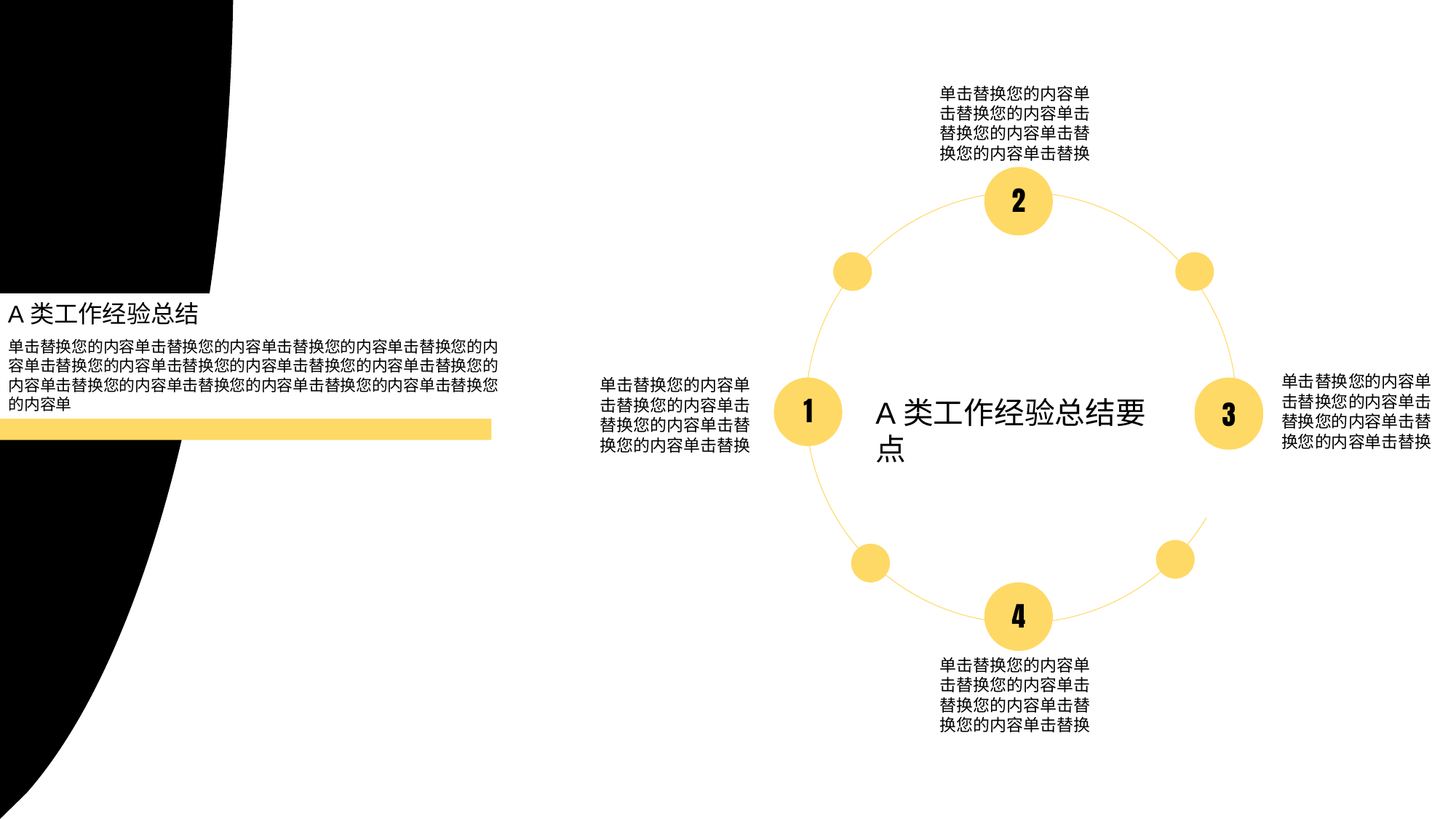

单击替换您的内容单击替换您的内容单击替换您的内容单击替换您的内容单击替换
2

1

3

4
单击替换您的内容单击替换您的内容单击替换您的内容单击替换您的内容单击替换
单击替换您的内容单击替换您的内容单击替换您的内容单击替换您的内容单击替换
单击替换您的内容单击替换您的内容单击替换您的内容单击替换您的内容单击替换

A类工作经验总结
单击替换您的内容单击替换您的内容单击替换您的内容单击替换您的内容单击替换您的内容单击替换您的内容单击替换您的内容单击替换您的内容单击替换您的内容单击替换您的内容单击替换您的内容单击替换您的内容单
A类工作经验总结要点